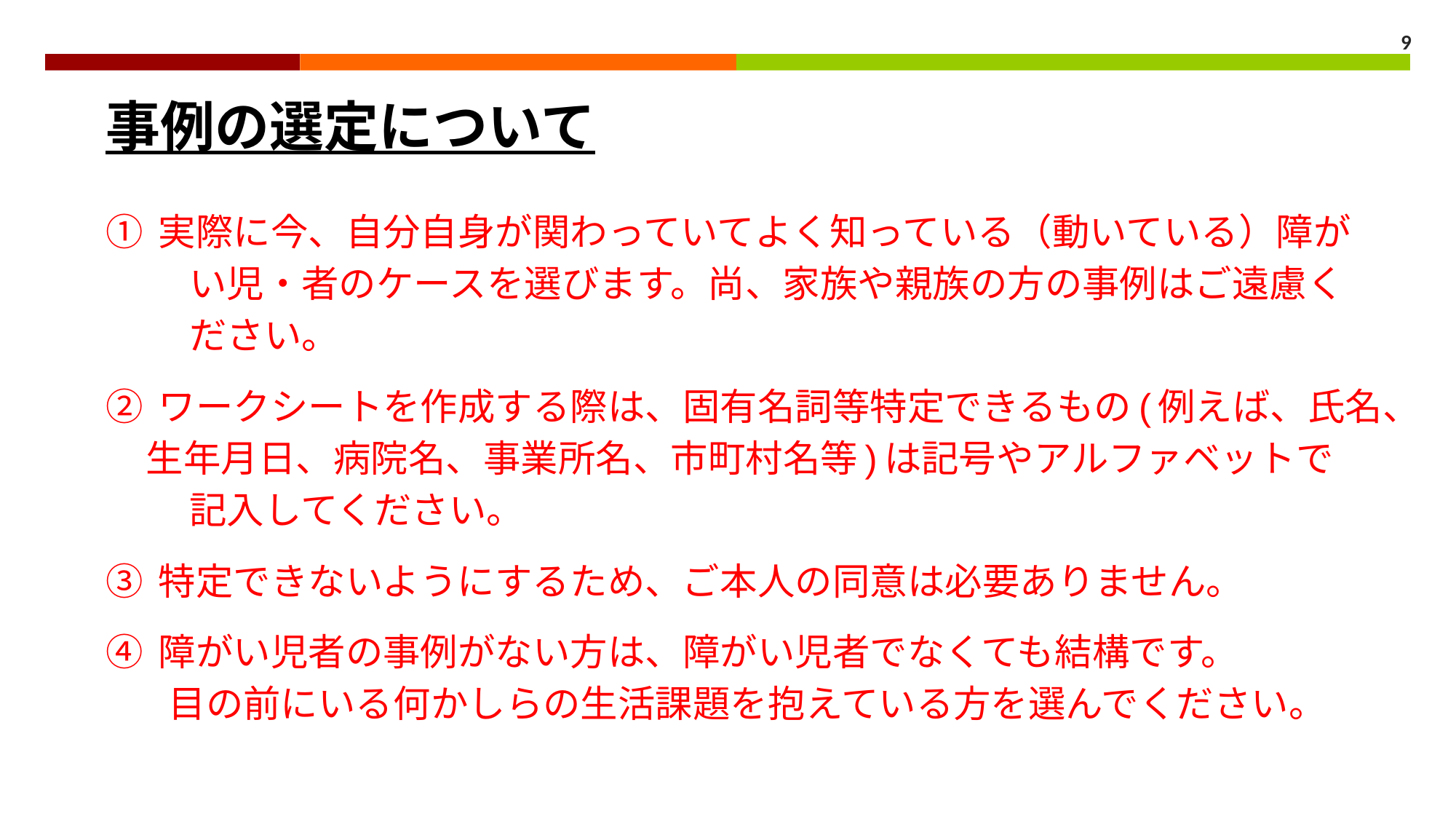

9
事例の選定について

① 実際に今、自分自身が関わっていてよく知っている（動いている）障が
　　 い児・者のケースを選びます。尚、家族や親族の方の事例はご遠慮く
　　 ださい。

② ワークシートを作成する際は、固有名詞等特定できるもの(例えば、氏名、
    生年月日、病院名、事業所名、市町村名等)は記号やアルファベットで
　　 記入してください。

③ 特定できないようにするため、ご本人の同意は必要ありません。

④ 障がい児者の事例がない方は、障がい児者でなくても結構です。
　   目の前にいる何かしらの生活課題を抱えている方を選んでください。